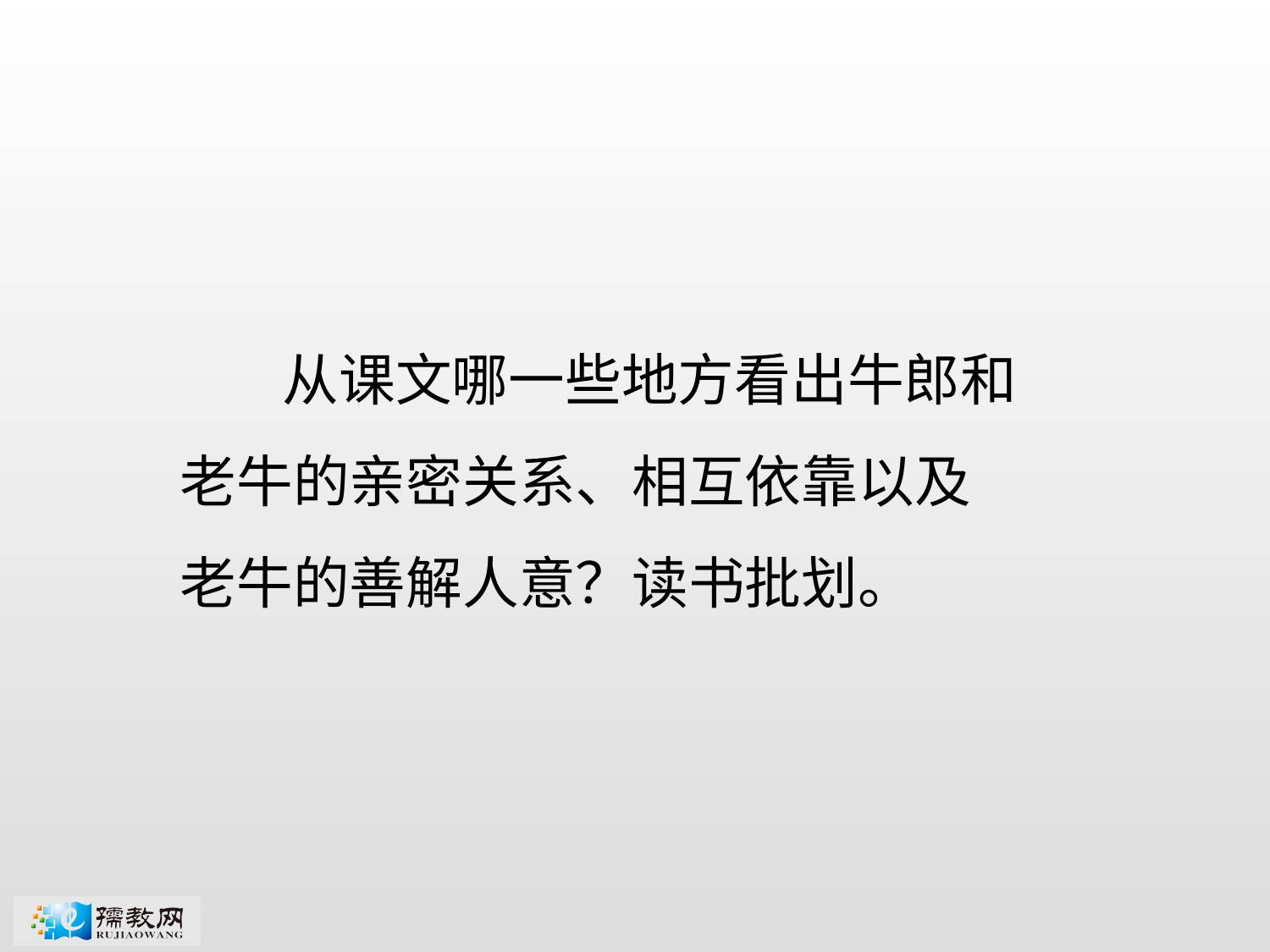

从课文哪一些地方看出牛郎和老牛的亲密关系、相互依靠以及老牛的善解人意？读书批划。